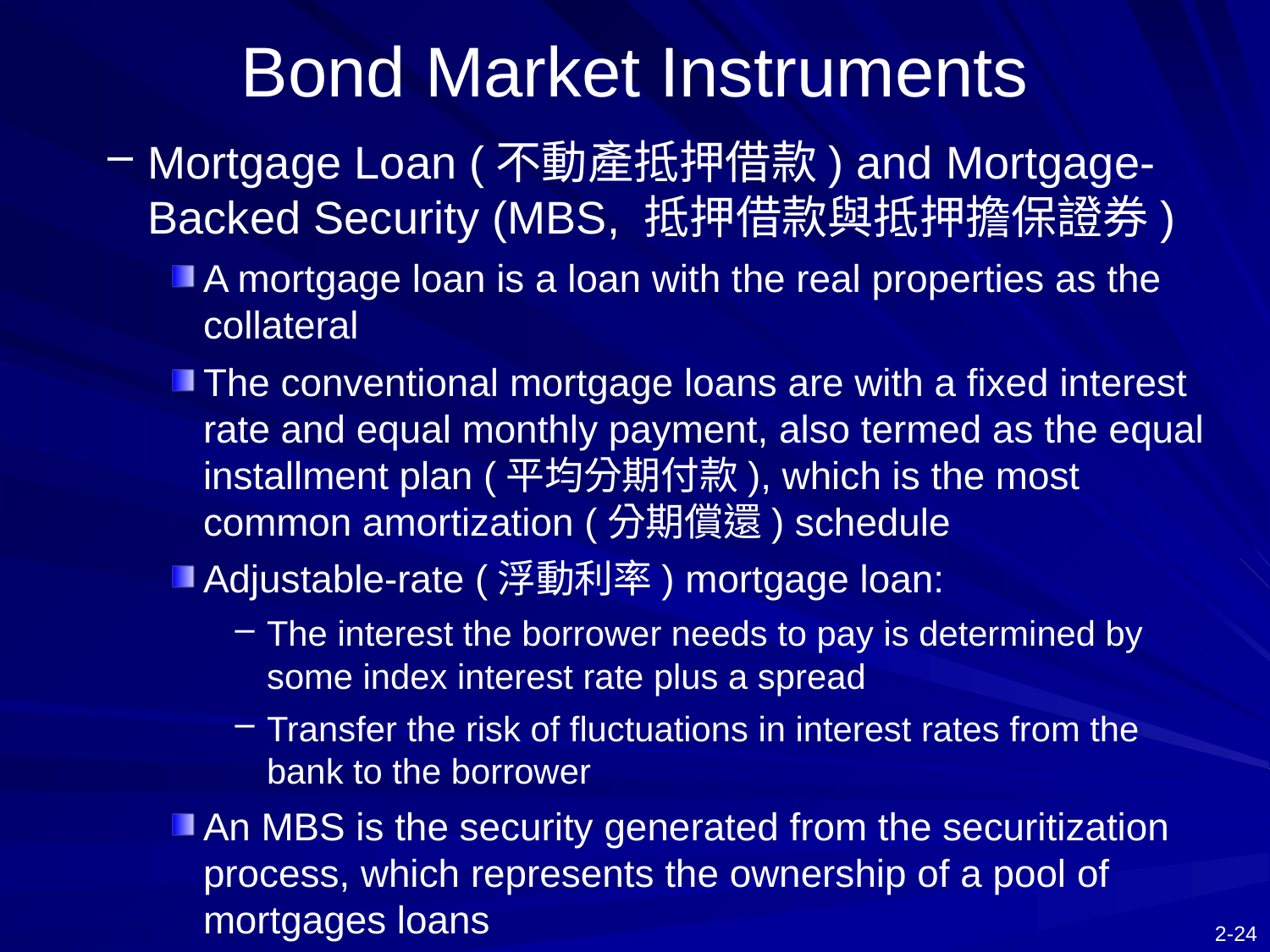

# Bond Market Instruments
Mortgage Loan (不動產抵押借款) and Mortgage-Backed Security (MBS, 抵押借款與抵押擔保證券)
A mortgage loan is a loan with the real properties as the collateral
The conventional mortgage loans are with a fixed interest rate and equal monthly payment, also termed as the equal installment plan (平均分期付款), which is the most common amortization (分期償還) schedule
Adjustable-rate (浮動利率) mortgage loan:
The interest the borrower needs to pay is determined by some index interest rate plus a spread
Transfer the risk of fluctuations in interest rates from the bank to the borrower
An MBS is the security generated from the securitization process, which represents the ownership of a pool of mortgages loans